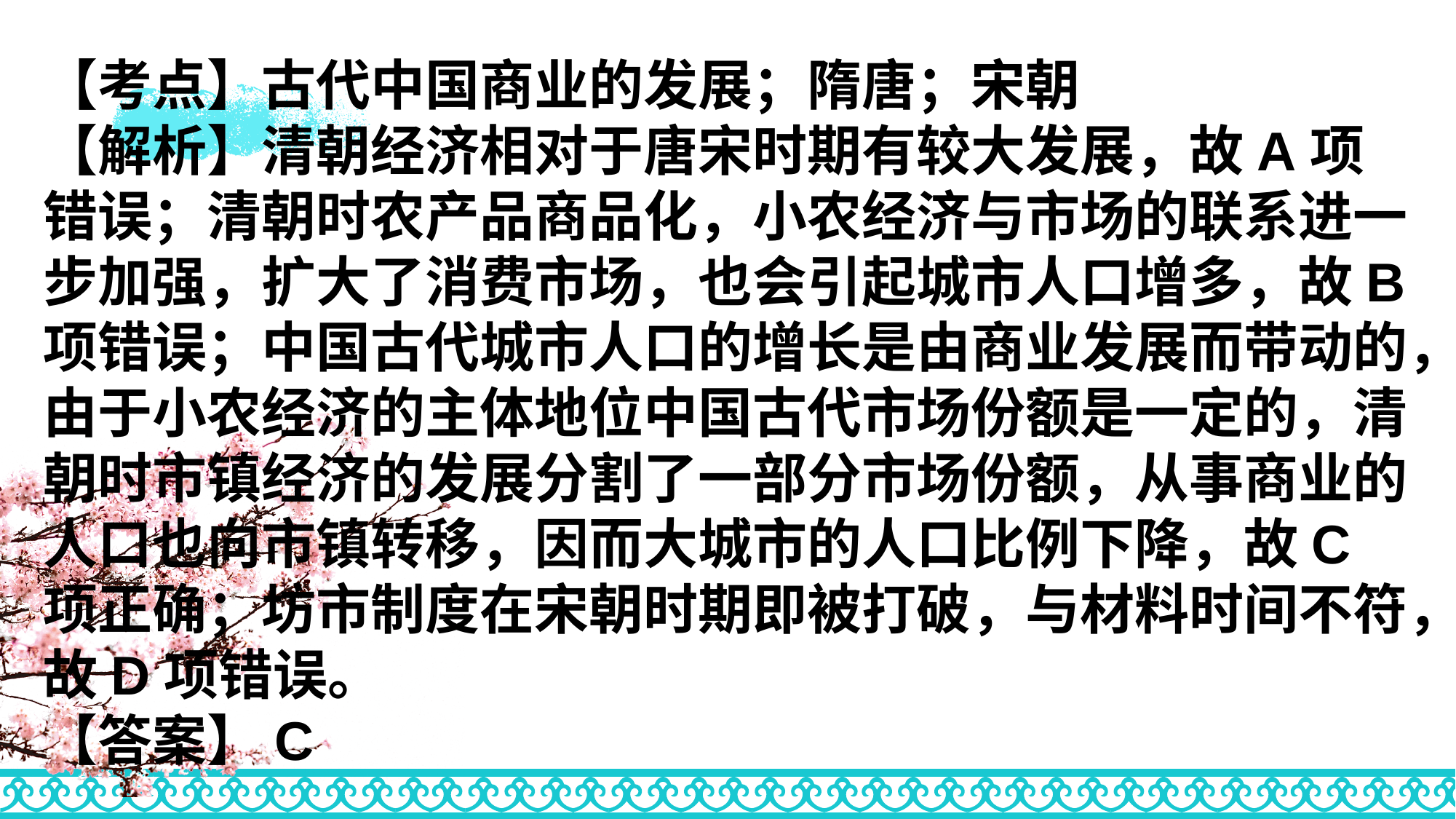

【考点】古代中国商业的发展；隋唐；宋朝
【解析】清朝经济相对于唐宋时期有较大发展，故A项错误；清朝时农产品商品化，小农经济与市场的联系进一步加强，扩大了消费市场，也会引起城市人口增多，故B项错误；中国古代城市人口的增长是由商业发展而带动的，由于小农经济的主体地位中国古代市场份额是一定的，清朝时市镇经济的发展分割了一部分市场份额，从事商业的人口也向市镇转移，因而大城市的人口比例下降，故C项正确；坊市制度在宋朝时期即被打破，与材料时间不符，故D项错误。
【答案】C